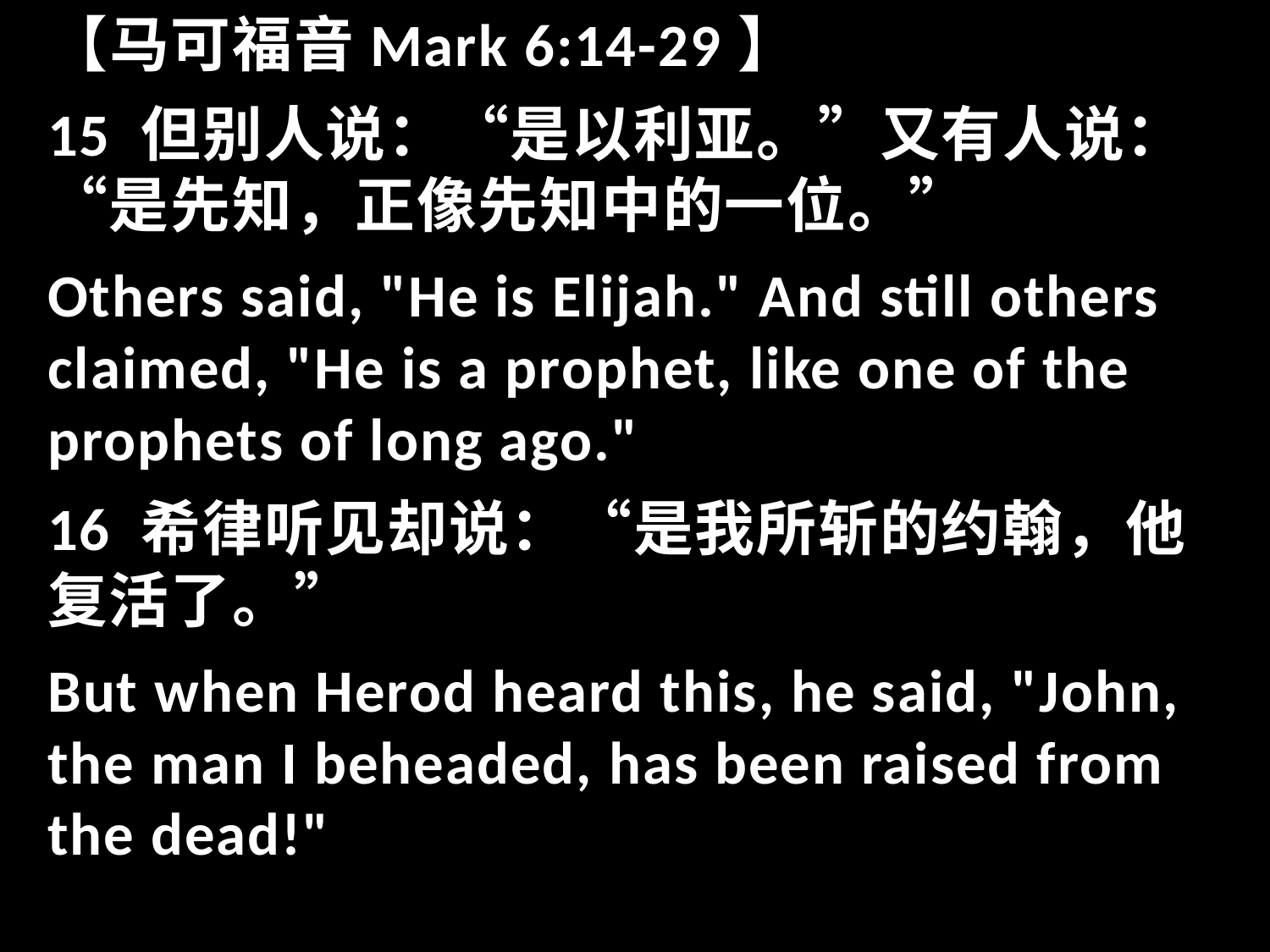

【马可福音Mark 6:14-29】
15 但别人说：“是以利亚。”又有人说：“是先知，正像先知中的一位。”
Others said, "He is Elijah." And still others claimed, "He is a prophet, like one of the prophets of long ago."
16 希律听见却说：“是我所斩的约翰，他复活了。”
But when Herod heard this, he said, "John, the man I beheaded, has been raised from the dead!"